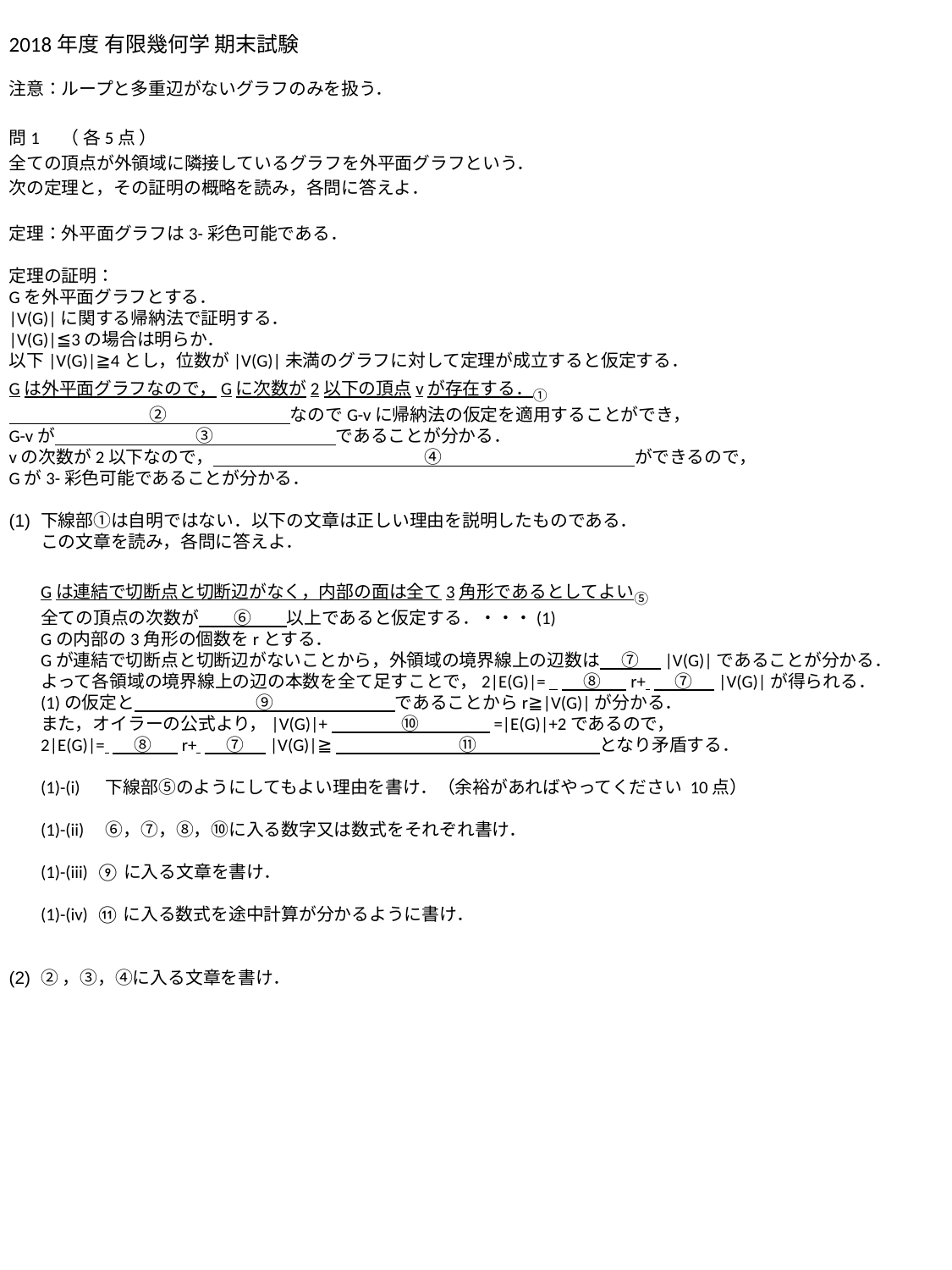

2018年度 有限幾何学 期末試験

注意：ループと多重辺がないグラフのみを扱う．

問1　（ 各5点 ）
全ての頂点が外領域に隣接しているグラフを外平面グラフという．
次の定理と，その証明の概略を読み，各問に答えよ．

定理：外平面グラフは3-彩色可能である．

定理の証明：
Gを外平面グラフとする．
|V(G)|に関する帰納法で証明する．
|V(G)|≦3の場合は明らか．
以下|V(G)|≧4とし，位数が|V(G)|未満のグラフに対して定理が成立すると仮定する．
Gは外平面グラフなので，Gに次数が2以下の頂点vが存在する．①
　　　　　　　　②　　　　　　　なのでG-vに帰納法の仮定を適用することができ，
G-vが　　　　　　　　③　　　　　　　であることが分かる．
vの次数が2以下なので，　　　　　　　　　　　　④　　　　　　　　　　　ができるので，
Gが3-彩色可能であることが分かる．

下線部①は自明ではない．以下の文章は正しい理由を説明したものである．
この文章を読み，各問に答えよ．
Gは連結で切断点と切断辺がなく，内部の面は全て3角形であるとしてよい⑤
全ての頂点の次数が　　⑥　　以上であると仮定する．・・・(1)
Gの内部の3角形の個数をrとする．
Gが連結で切断点と切断辺がないことから，外領域の境界線上の辺数は　 ⑦　 |V(G)|であることが分かる．
よって各領域の境界線上の辺の本数を全て足すことで，2|E(G)|=   　 ⑧　  r+ 　 ⑦　 |V(G)|が得られる．
(1)の仮定と　　　　 　   　⑨　    　　　　　であることからr≧|V(G)|が分かる．
また，オイラーの公式より，|V(G)|+　　　　⑩　　　　=|E(G)|+2であるので，
2|E(G)|= 　 ⑧　  r+ 　 ⑦　 |V(G)|≧　　　　　　　⑪　　　　　　　となり矛盾する．
(1)-(i)　 下線部⑤のようにしてもよい理由を書け．（余裕があればやってください 10点）
(1)-(ii)　⑥，⑦，⑧，⑩に入る数字又は数式をそれぞれ書け．
(1)-(iii)  ⑨に入る文章を書け．
(1)-(iv)  ⑪に入る数式を途中計算が分かるように書け．

②，③，④に入る文章を書け．